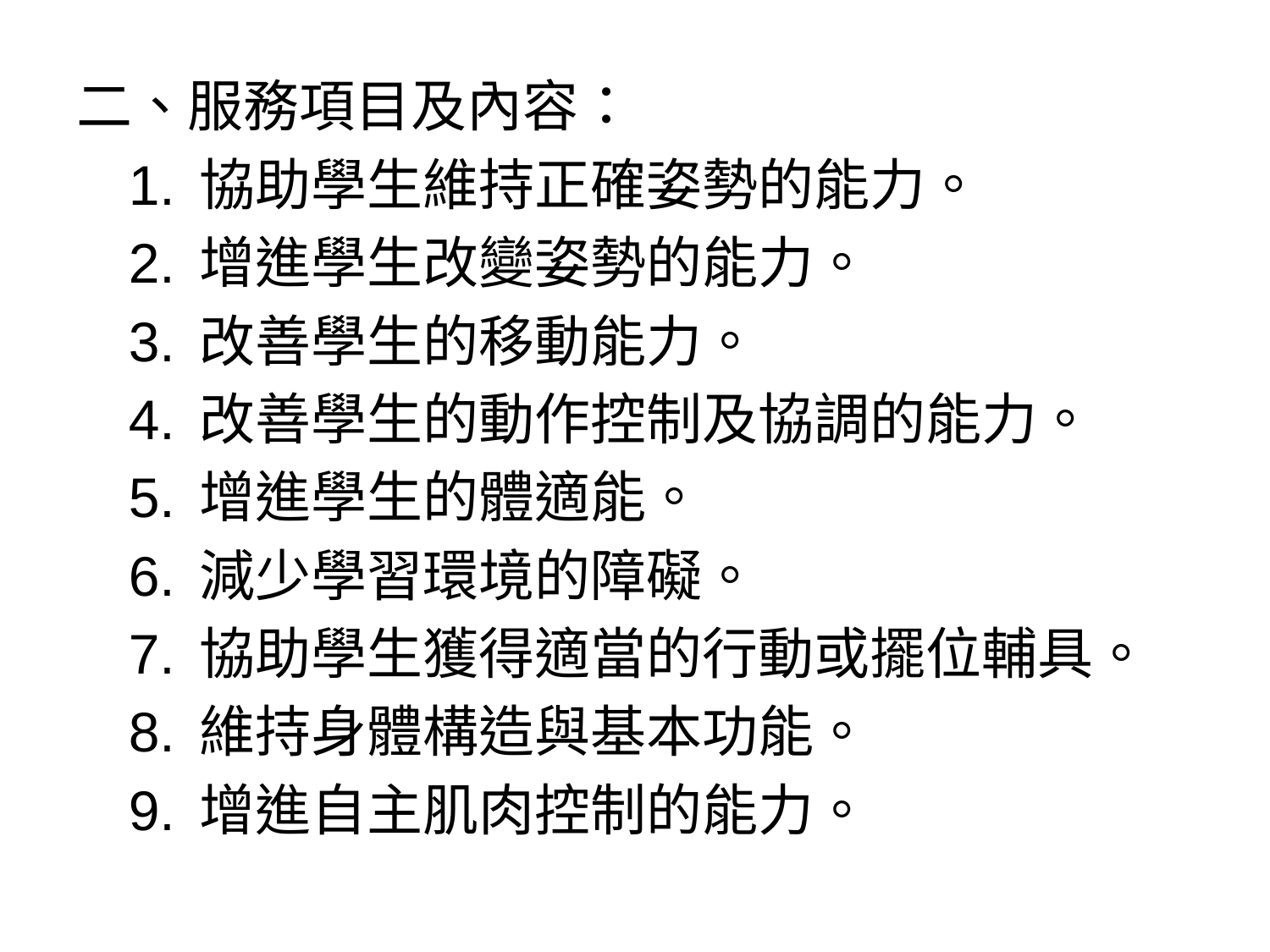

二、服務項目及內容：
協助學生維持正確姿勢的能力。
增進學生改變姿勢的能力。
改善學生的移動能力。
改善學生的動作控制及協調的能力。
增進學生的體適能。
減少學習環境的障礙。
協助學生獲得適當的行動或擺位輔具。
維持身體構造與基本功能。
增進自主肌肉控制的能力。